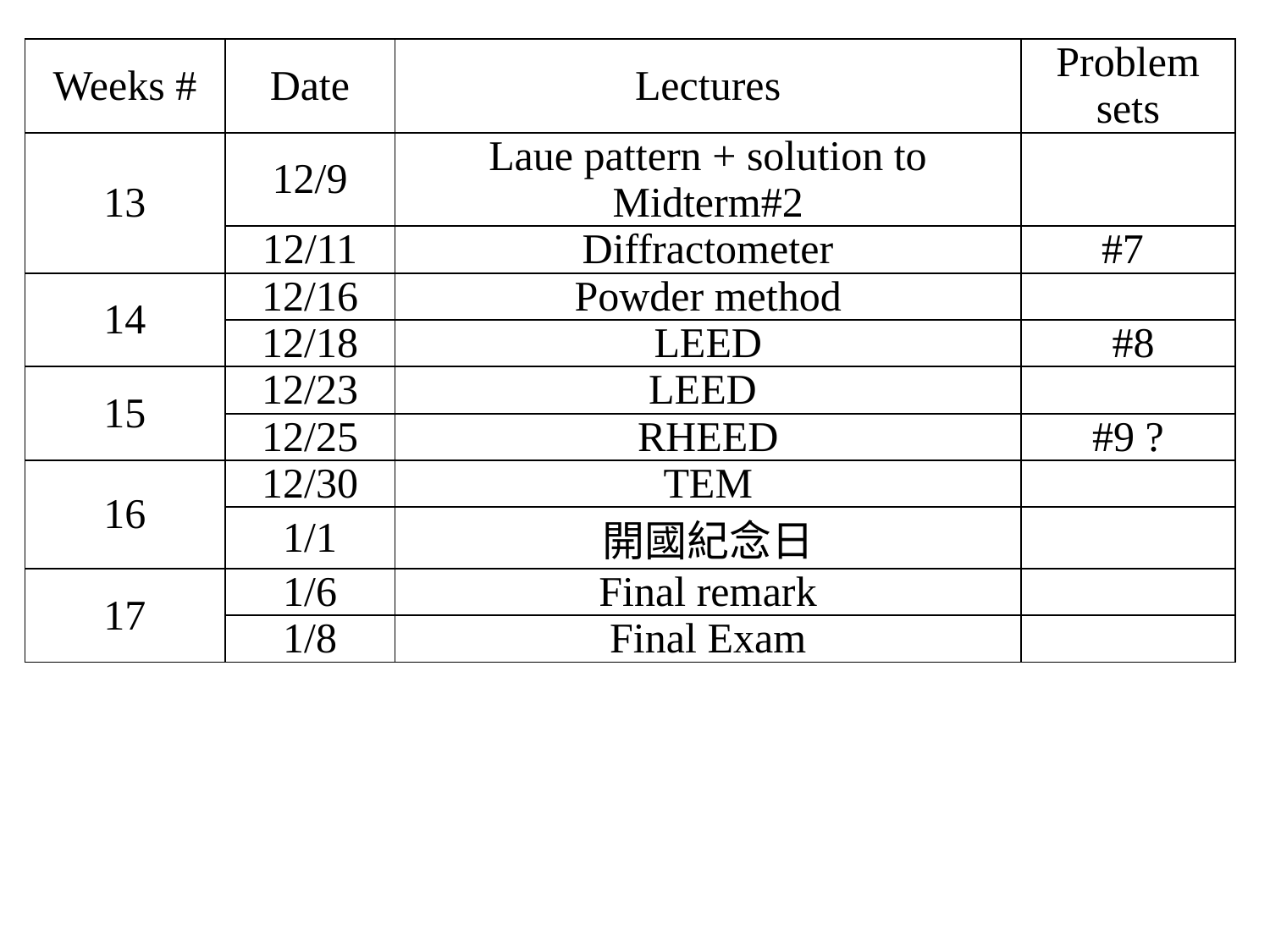

| Weeks # | Date | Lectures | Problem sets |
| --- | --- | --- | --- |
| 13 | 12/9 | Laue pattern + solution to Midterm#2 |  |
|  | 12/11 | Diffractometer | #7 |
| 14 | 12/16 | Powder method |  |
|  | 12/18 | LEED | #8 |
| 15 | 12/23 | LEED |  |
|  | 12/25 | RHEED | #9 ? |
| 16 | 12/30 | TEM |  |
|  | 1/1 | 開國紀念日 |  |
| 17 | 1/6 | Final remark |  |
|  | 1/8 | Final Exam |  |